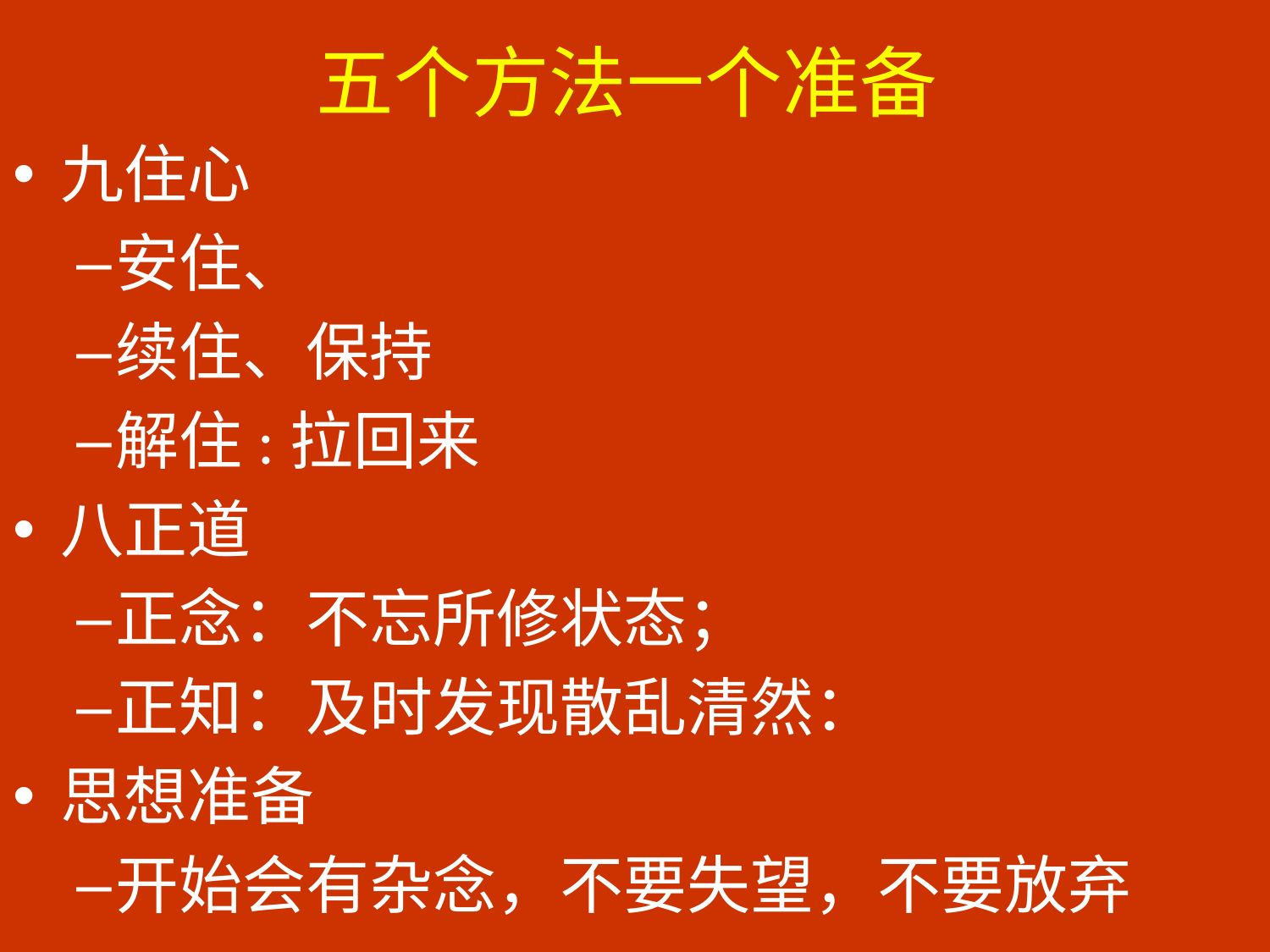

# 五个方法一个准备
九住心
安住、
续住、保持
解住:拉回来
八正道
正念：不忘所修状态；
正知：及时发现散乱清然：
思想准备
开始会有杂念，不要失望，不要放弃